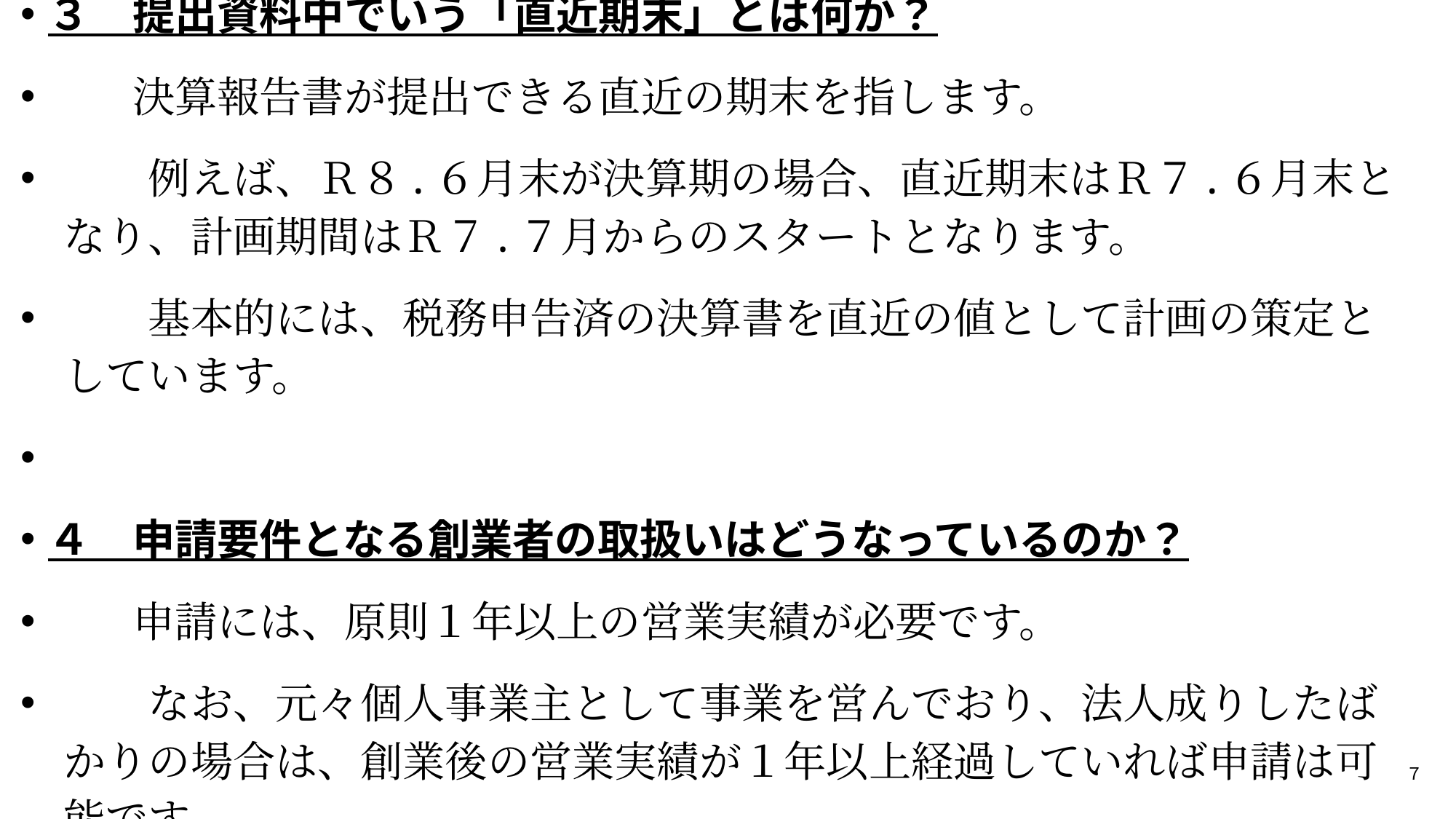

# ３　提出資料中でいう「直近期末」とは何か？
　　決算報告書が提出できる直近の期末を指します。
　　例えば、Ｒ８.６月末が決算期の場合、直近期末はＲ７.６月末となり、計画期間はＲ７.７月からのスタートとなります。
　　基本的には、税務申告済の決算書を直近の値として計画の策定としています。

４　申請要件となる創業者の取扱いはどうなっているのか？
　　申請には、原則１年以上の営業実績が必要です。
　　なお、元々個人事業主として事業を営んでおり、法人成りしたばかりの場合は、創業後の営業実績が１年以上経過していれば申請は可能です。
７